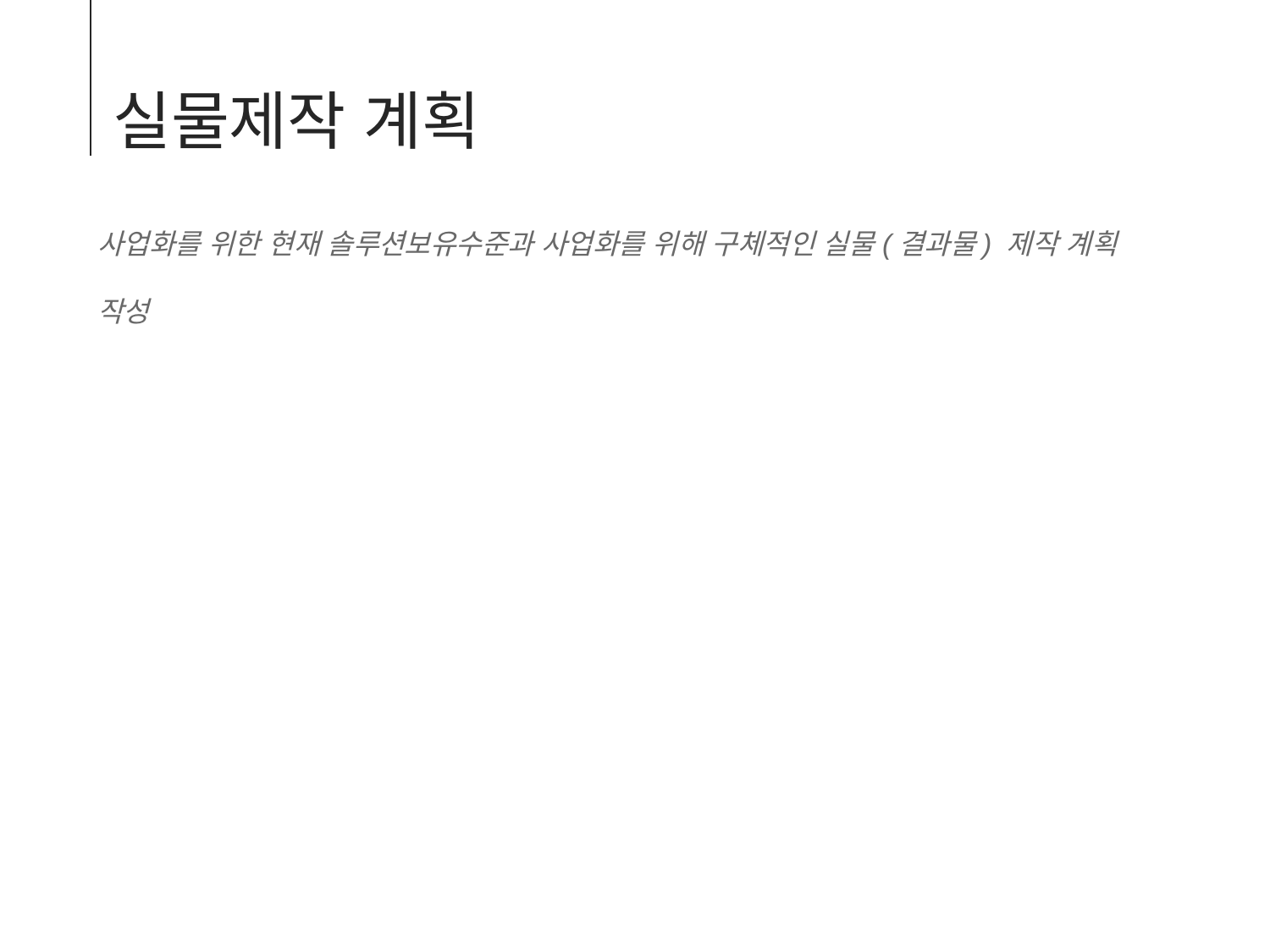

실물제작 계획
사업화를 위한 현재 솔루션보유수준과 사업화를 위해 구체적인 실물(결과물) 제작 계획 작성